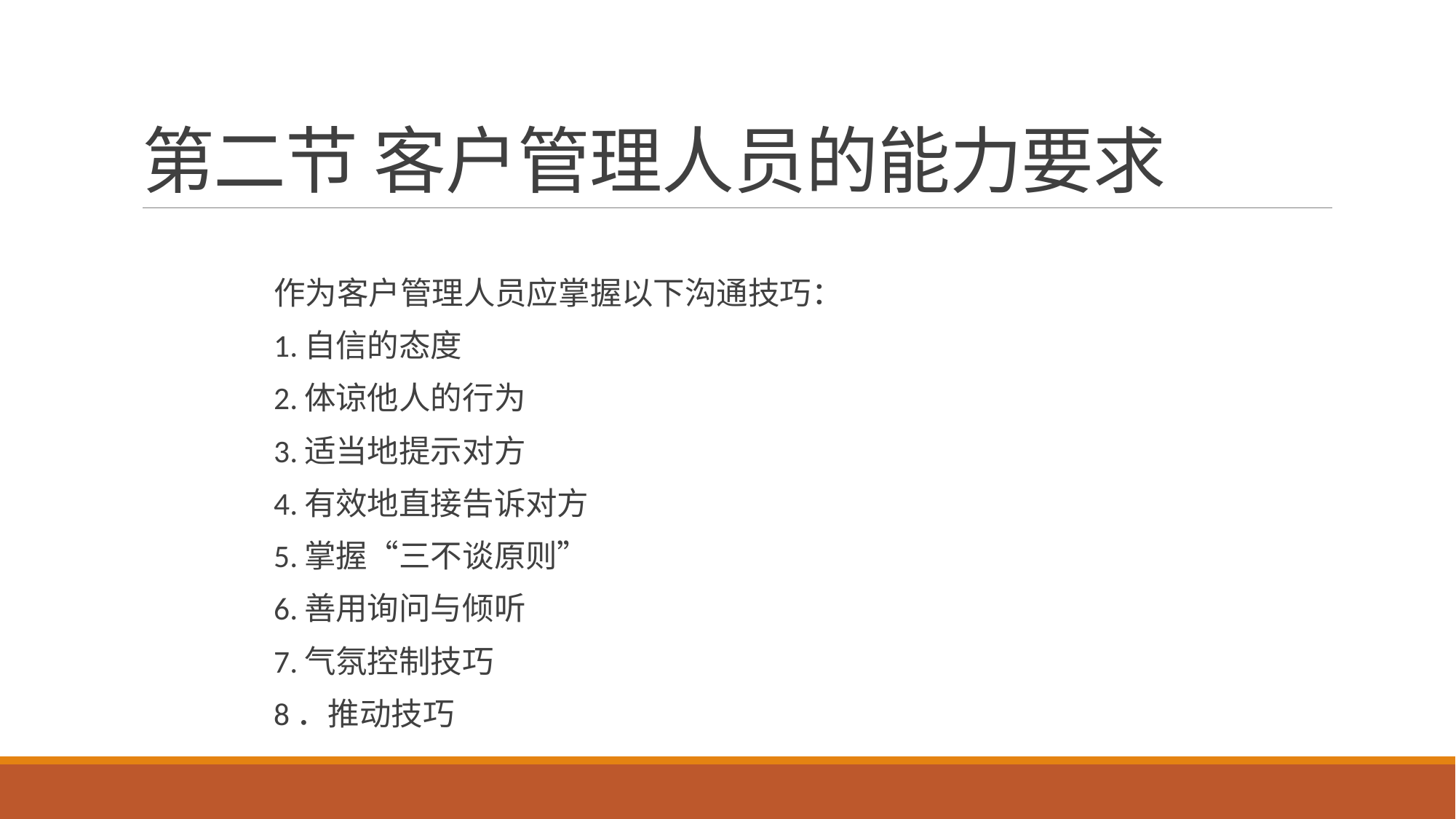

# 第二节 客户管理人员的能力要求
作为客户管理人员应掌握以下沟通技巧：
1.自信的态度
2.体谅他人的行为
3.适当地提示对方
4.有效地直接告诉对方
5.掌握“三不谈原则”
6.善用询问与倾听
7.气氛控制技巧
8．推动技巧